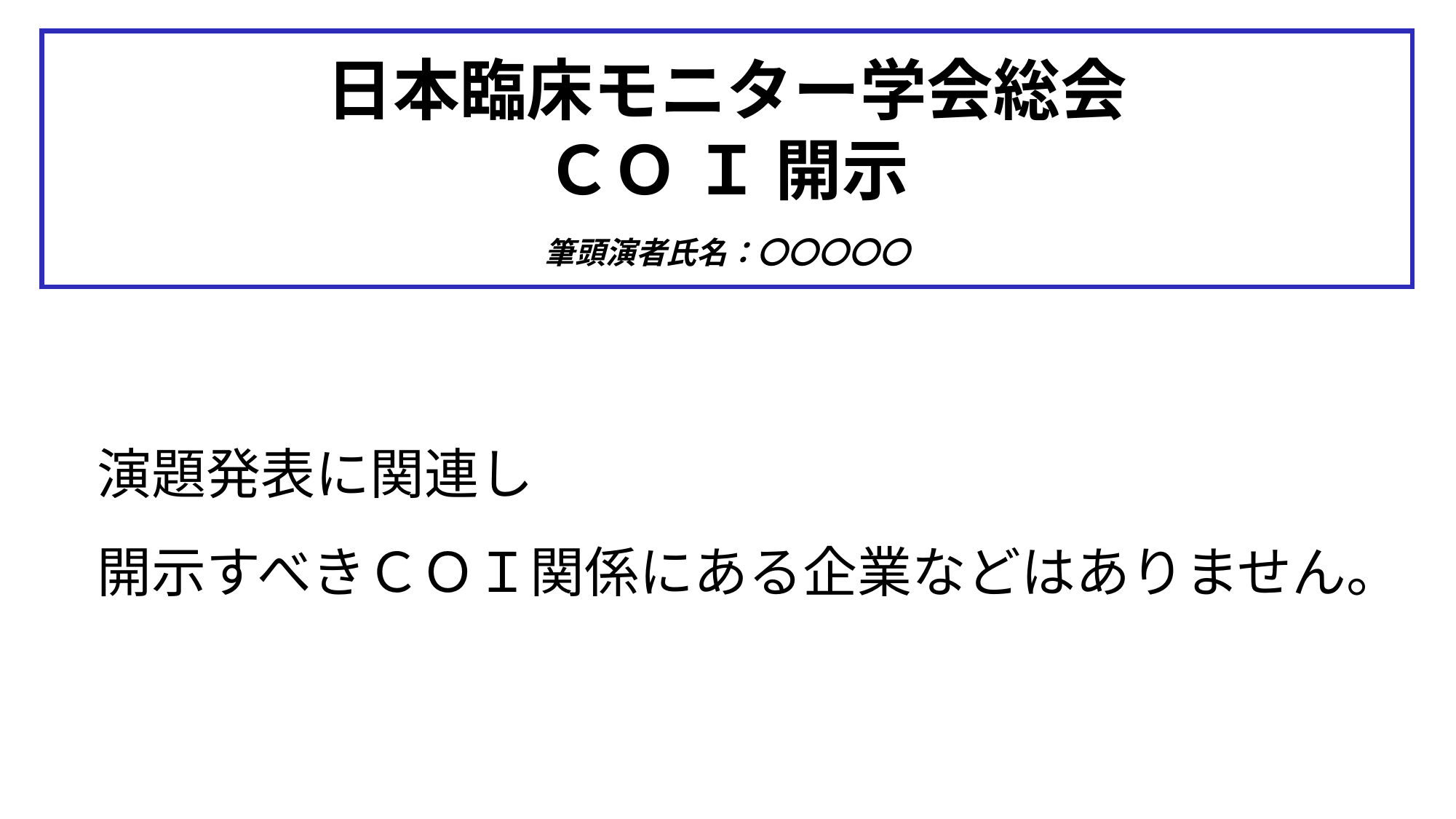

日本臨床モニター学会総会
ＣＯ Ｉ 開示
　
筆頭演者氏名：〇〇〇〇〇
演題発表に関連し
開示すべきＣＯＩ関係にある企業などはありません。